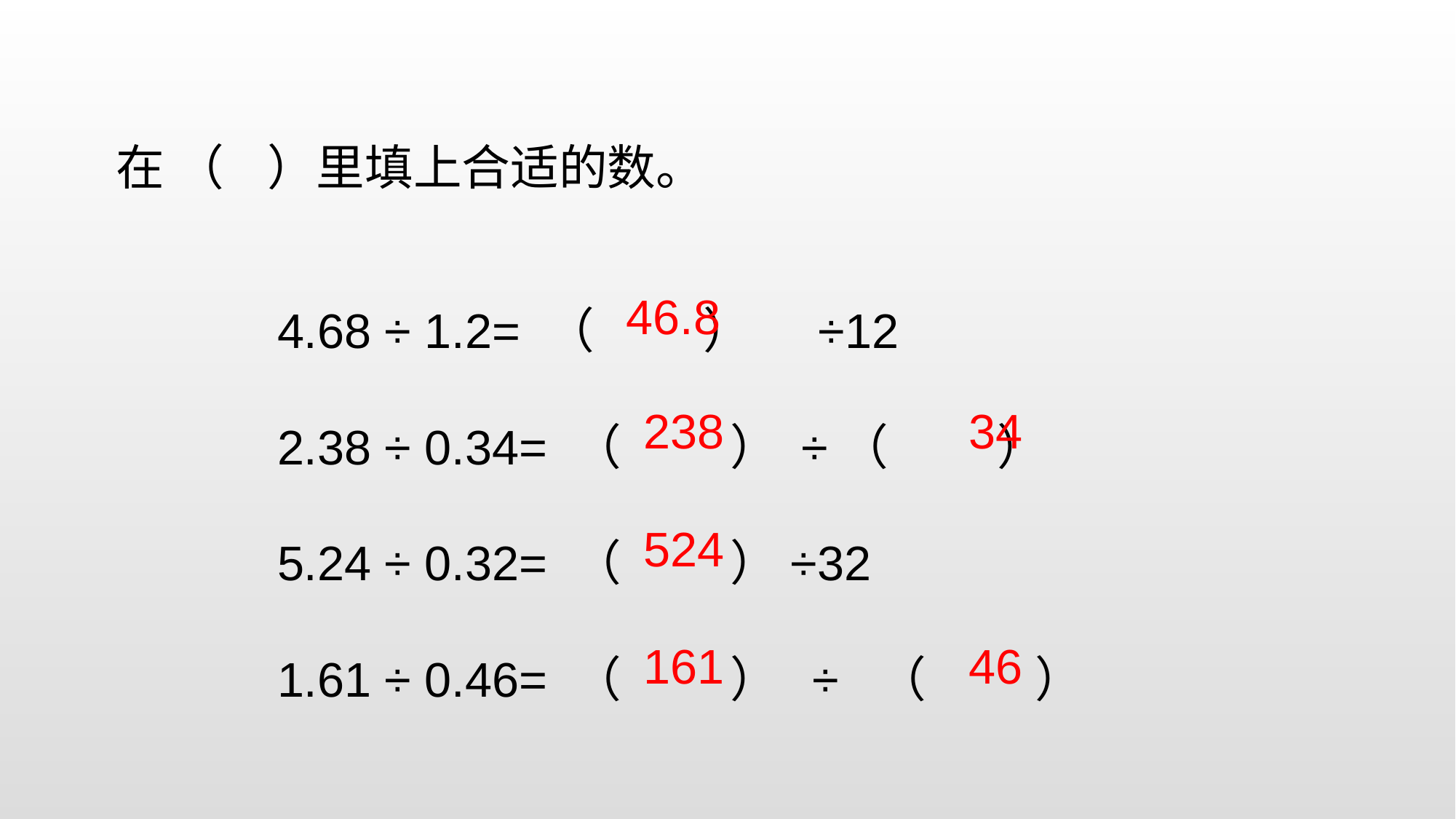

在 （    ）里填上合适的数。
4.68 ÷ 1.2= （          ）     ÷12
2.38 ÷ 0.34= （          ） ÷（          ）
5.24 ÷ 0.32= （          ）÷32
1.61 ÷ 0.46= （          ）  ÷  （          ）
46.8
238
34
524
161
46